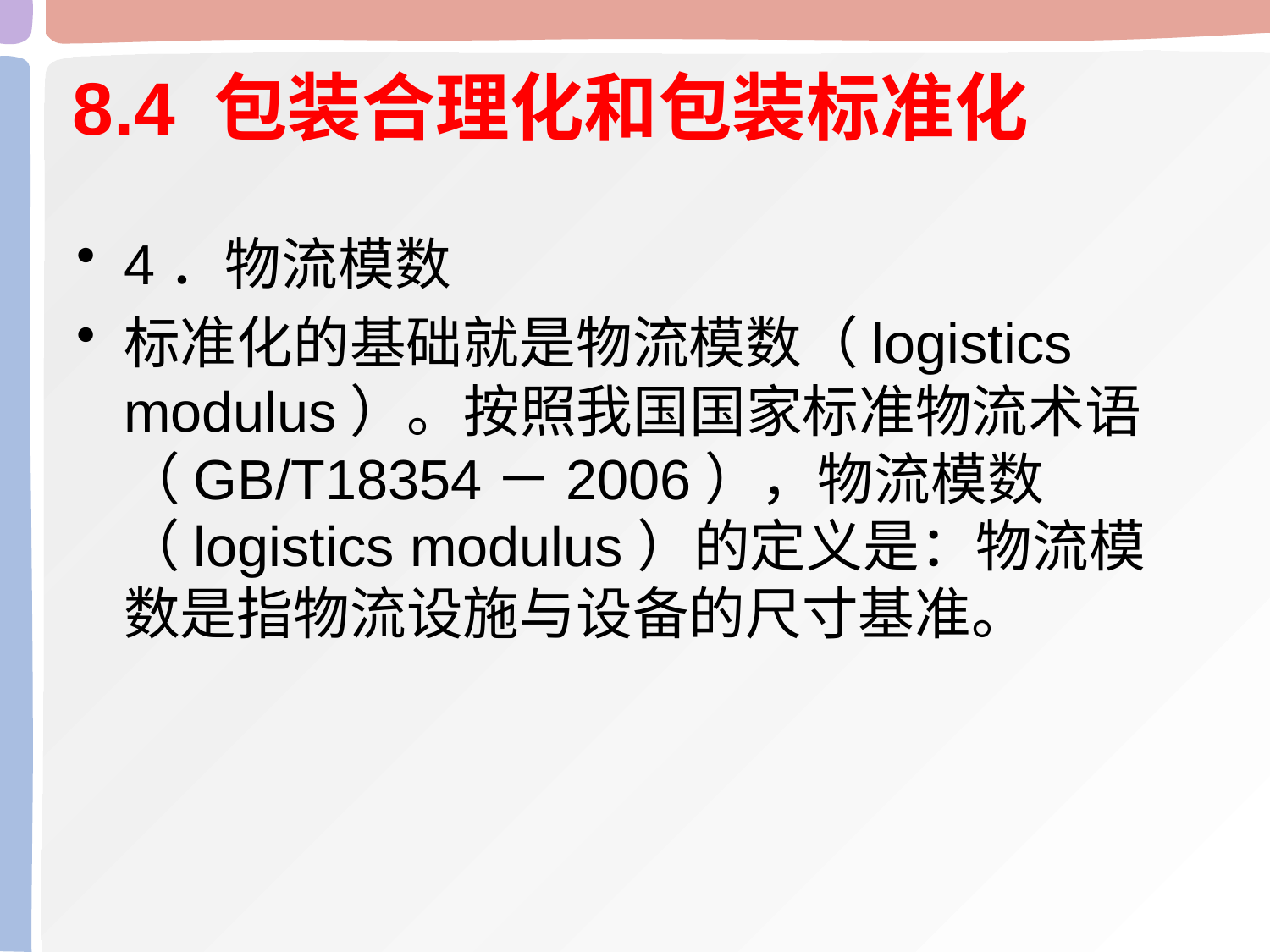

# 8.4 包装合理化和包装标准化
4．物流模数
标准化的基础就是物流模数（logistics modulus）。按照我国国家标准物流术语（GB/T18354－2006），物流模数（logistics modulus）的定义是：物流模数是指物流设施与设备的尺寸基准。